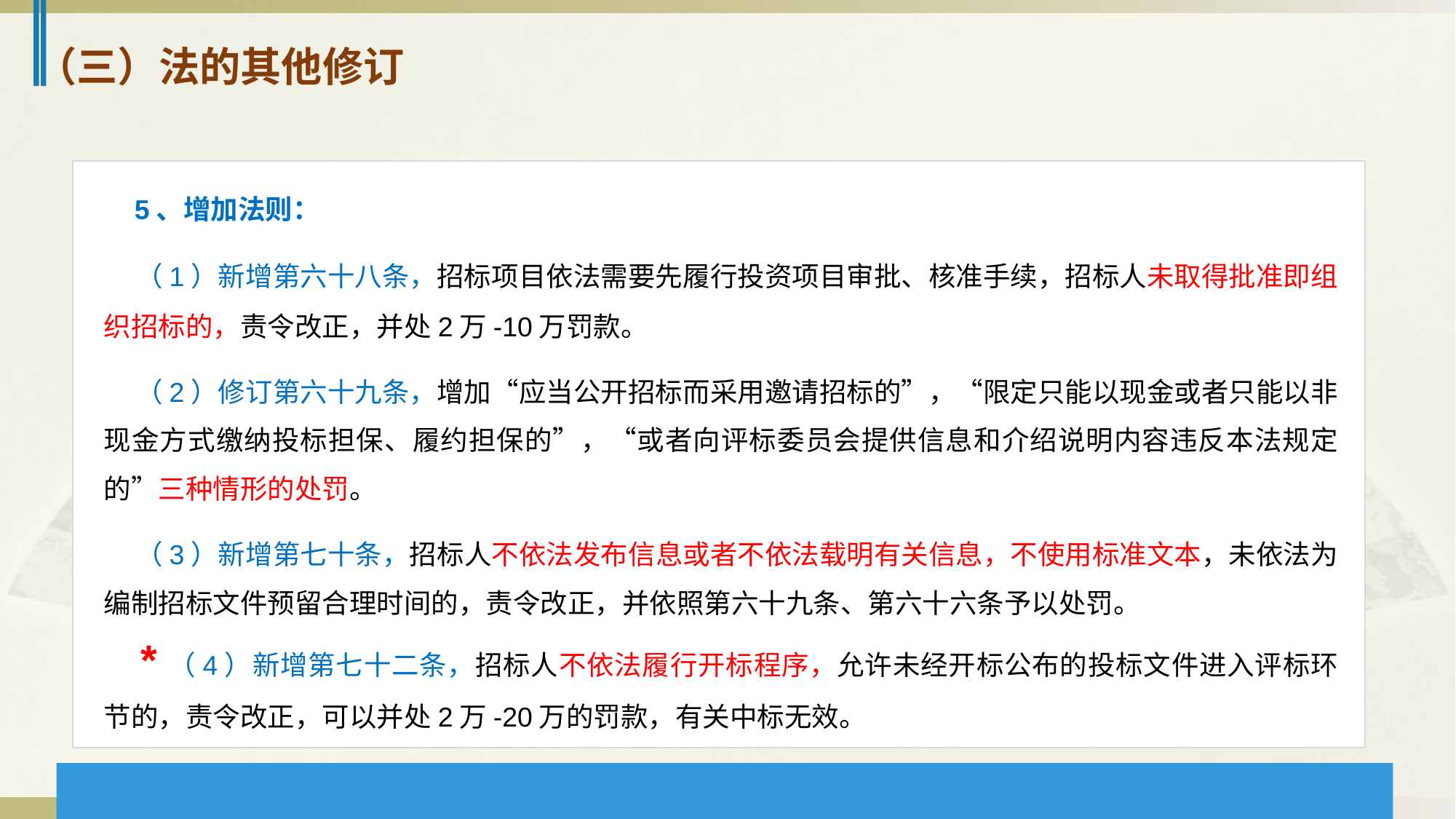

（三）法的其他修订

    5、增加法则：
    （1）新增第六十八条，招标项目依法需要先履行投资项目审批、核准手续，招标人未取得批准即组织招标的，责令改正，并处2万-10万罚款。
    （2）修订第六十九条，增加“应当公开招标而采用邀请招标的”，“限定只能以现金或者只能以非现金方式缴纳投标担保、履约担保的”，“或者向评标委员会提供信息和介绍说明内容违反本法规定的”三种情形的处罚。
    （3）新增第七十条，招标人不依法发布信息或者不依法载明有关信息，不使用标准文本，未依法为编制招标文件预留合理时间的，责令改正，并依照第六十九条、第六十六条予以处罚。
    *（4）新增第七十二条，招标人不依法履行开标程序，允许未经开标公布的投标文件进入评标环节的，责令改正，可以并处2万-20万的罚款，有关中标无效。